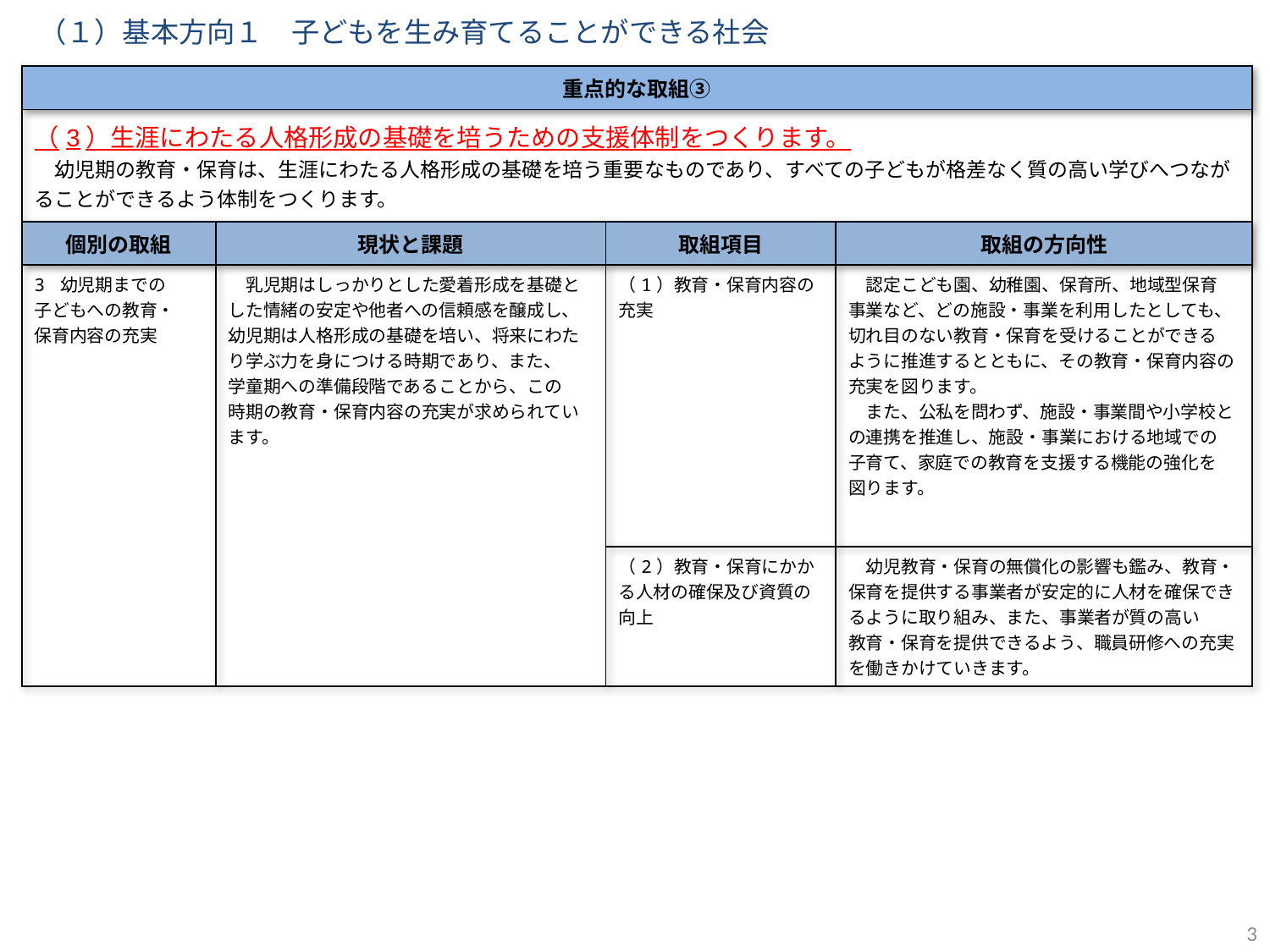

（１）基本方向１　子どもを生み育てることができる社会
| 重点的な取組③ |  |  |  |
| --- | --- | --- | --- |
| （3）生涯にわたる人格形成の基礎を培うための支援体制をつくります。 　幼児期の教育・保育は、生涯にわたる人格形成の基礎を培う重要なものであり、すべての子どもが格差なく質の高い学びへつながることができるよう体制をつくります。 |  |  |  |
| 個別の取組 | 現状と課題 | 取組項目 | 取組の方向性 |
| 3 幼児期までの 子どもへの教育・ 保育内容の充実 | 乳児期はしっかりとした愛着形成を基礎とした情緒の安定や他者への信頼感を醸成し、幼児期は人格形成の基礎を培い、将来にわたり学ぶ力を身につける時期であり、また、 学童期への準備段階であることから、この 時期の教育・保育内容の充実が求められています。 | （1）教育・保育内容の 充実 | 認定こども園、幼稚園、保育所、地域型保育 事業など、どの施設・事業を利用したとしても、切れ目のない教育・保育を受けることができる ように推進するとともに、その教育・保育内容の 充実を図ります。 　また、公私を問わず、施設・事業間や小学校との連携を推進し、施設・事業における地域での 子育て、家庭での教育を支援する機能の強化を 図ります。 |
|  |  | （2）教育・保育にかかる人材の確保及び資質の 向上 | 幼児教育・保育の無償化の影響も鑑み、教育・保育を提供する事業者が安定的に人材を確保できるように取り組み、また、事業者が質の高い 教育・保育を提供できるよう、職員研修への充実を働きかけていきます。 |
3